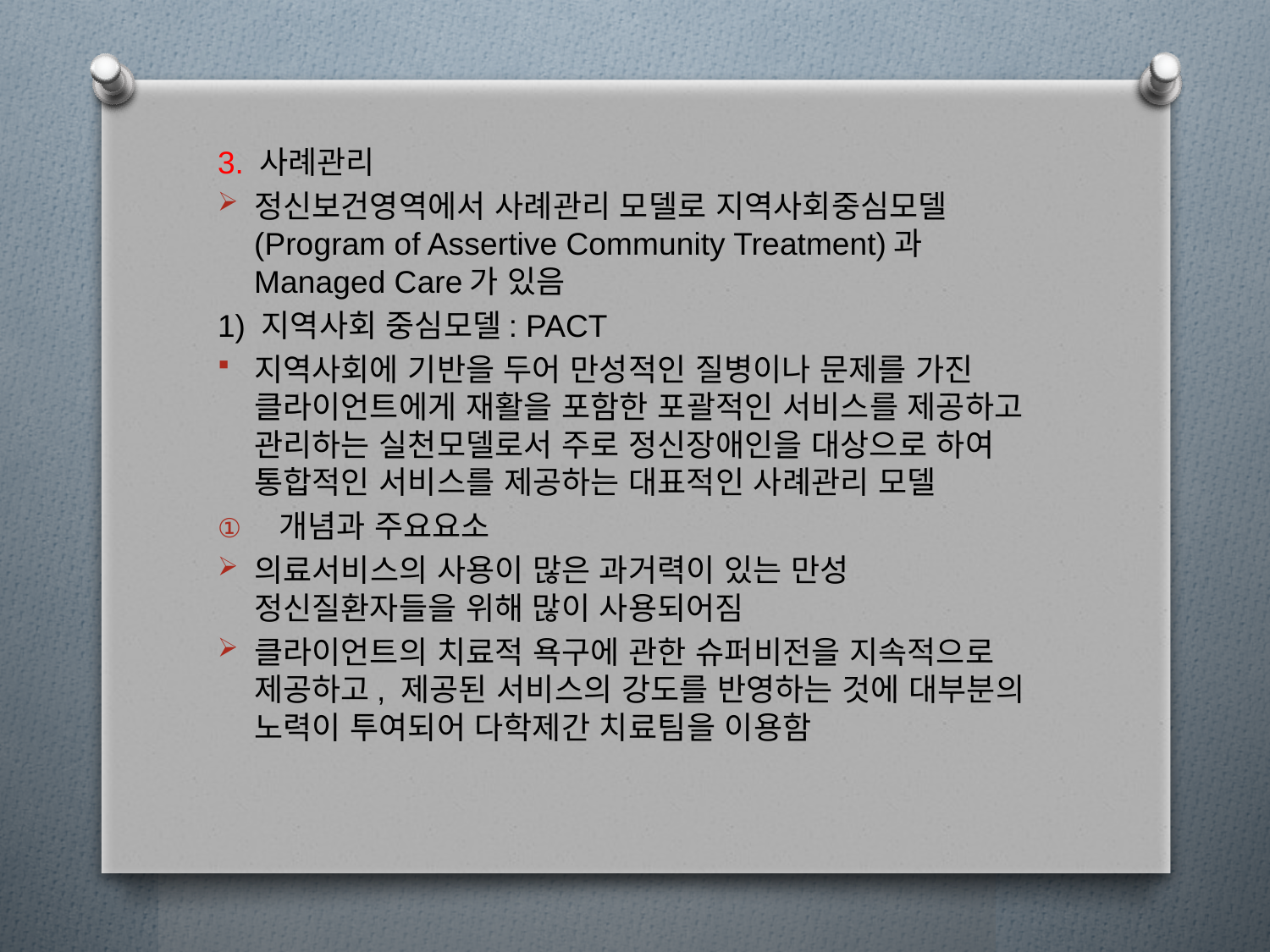

3. 사례관리
정신보건영역에서 사례관리 모델로 지역사회중심모델(Program of Assertive Community Treatment)과 Managed Care가 있음
1) 지역사회 중심모델: PACT
지역사회에 기반을 두어 만성적인 질병이나 문제를 가진 클라이언트에게 재활을 포함한 포괄적인 서비스를 제공하고 관리하는 실천모델로서 주로 정신장애인을 대상으로 하여 통합적인 서비스를 제공하는 대표적인 사례관리 모델
개념과 주요요소
의료서비스의 사용이 많은 과거력이 있는 만성 정신질환자들을 위해 많이 사용되어짐
클라이언트의 치료적 욕구에 관한 슈퍼비전을 지속적으로 제공하고, 제공된 서비스의 강도를 반영하는 것에 대부분의 노력이 투여되어 다학제간 치료팀을 이용함